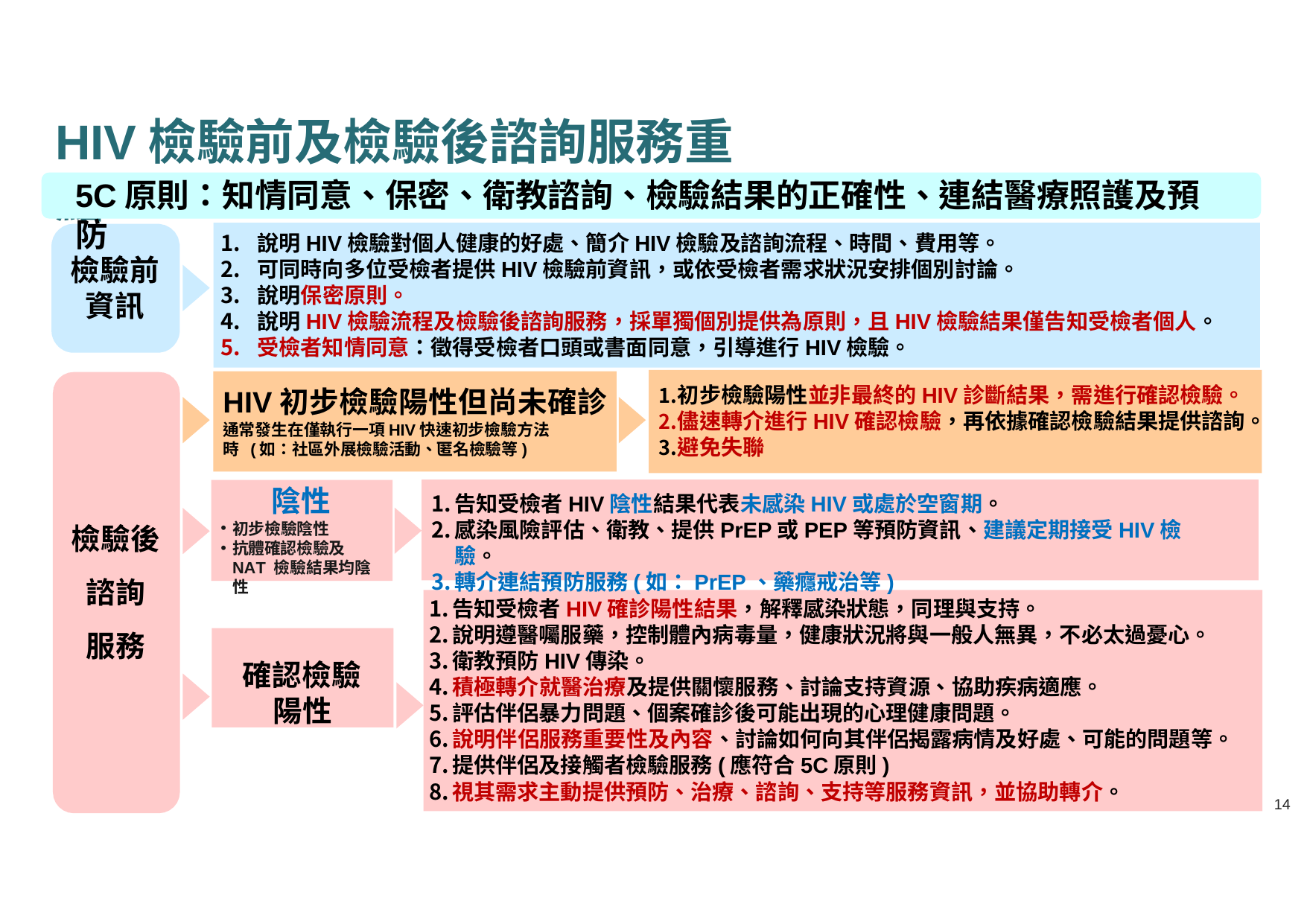

# HIV檢驗前及檢驗後諮詢服務重點

5C原則：知情同意、保密、衛教諮詢、檢驗結果的正確性、連結醫療照護及預防

說明HIV檢驗對個人健康的好處、簡介HIV檢驗及諮詢流程、時間、費用等。
可同時向多位受檢者提供HIV檢驗前資訊，或依受檢者需求狀況安排個別討論。
說明保密原則。
說明HIV檢驗流程及檢驗後諮詢服務，採單獨個別提供為原則，且HIV檢驗結果僅告知受檢者個人。
受檢者知情同意：徵得受檢者口頭或書面同意，引導進行HIV檢驗。
檢驗前 資訊

初步檢驗陽性並非最終的HIV診斷結果，需進行確認檢驗。
儘速轉介進行HIV確認檢驗，再依據確認檢驗結果提供諮詢。
避免失聯
HIV初步檢驗陽性但尚未確診
通常發生在僅執行⼀項HIV快速初步檢驗方法時  (如：社區外展檢驗活動、匿名檢驗等)

陰性
初步檢驗陰性
抗體確認檢驗及NAT 檢驗結果均陰性
告知受檢者HIV陰性結果代表未感染HIV或處於空窗期。
感染風險評估、衛教、提供PrEP或PEP等預防資訊、建議定期接受HIV檢驗。
轉介連結預防服務(如：PrEP、藥癮戒治等)
檢驗後 諮詢 服務

告知受檢者HIV確診陽性結果，解釋感染狀態，同理與支持。
說明遵醫囑服藥，控制體內病毒量，健康狀況將與⼀般人無異，不必太過憂心。
衛教預防HIV傳染。
積極轉介就醫治療及提供關懷服務、討論支持資源、協助疾病適應。
評估伴侶暴力問題、個案確診後可能出現的心理健康問題。
說明伴侶服務重要性及內容、討論如何向其伴侶揭露病情及好處、可能的問題等。
提供伴侶及接觸者檢驗服務(應符合5C原則)
視其需求主動提供預防、治療、諮詢、支持等服務資訊，並協助轉介。
確認檢驗 陽性
14